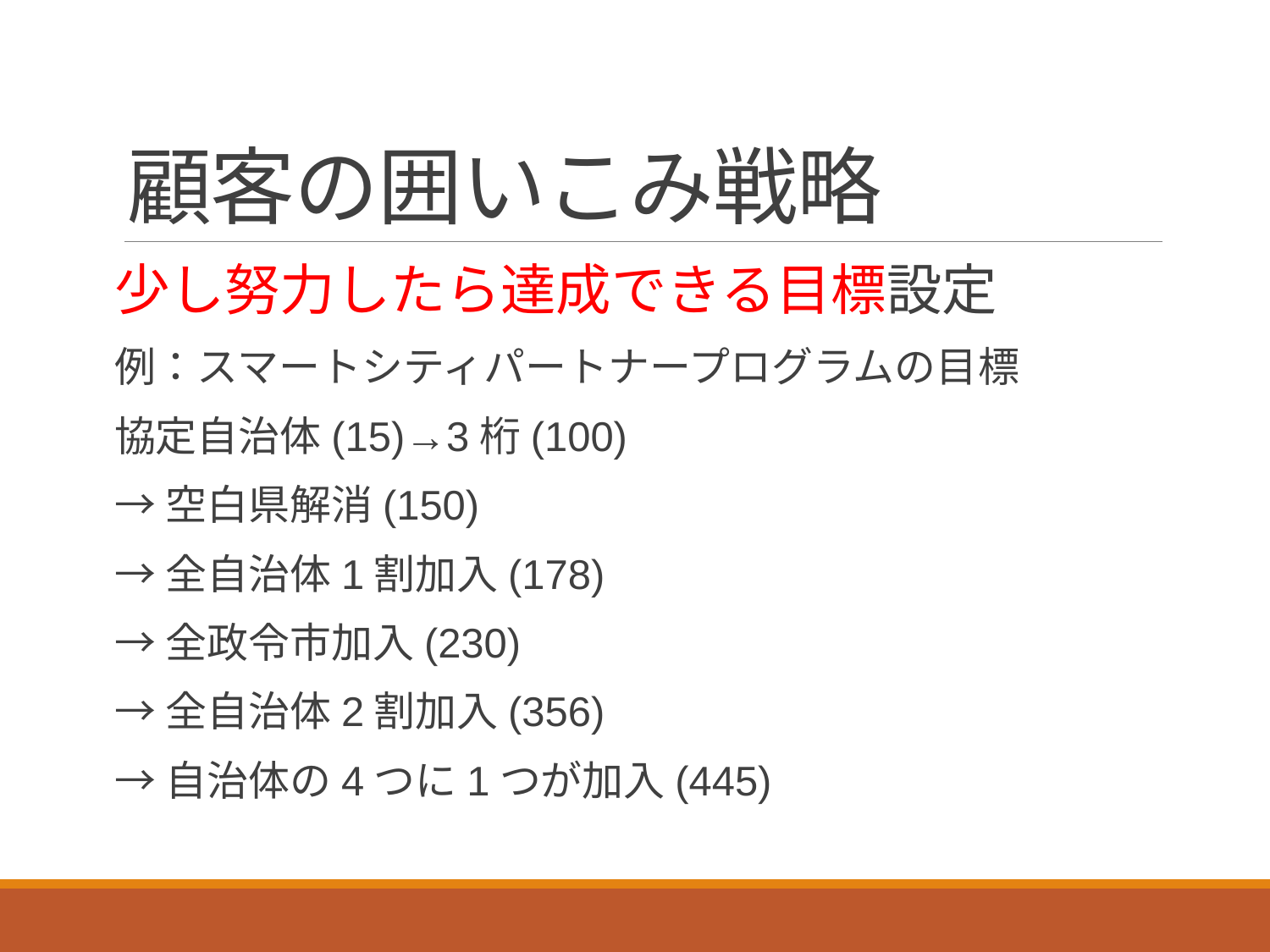

# 顧客の囲いこみ戦略
少し努力したら達成できる目標設定
例：スマートシティパートナープログラムの目標
協定自治体(15)→3桁(100)
→空白県解消(150)
→全自治体1割加入(178)
→全政令市加入(230)
→全自治体2割加入(356)
→自治体の4つに1つが加入(445)